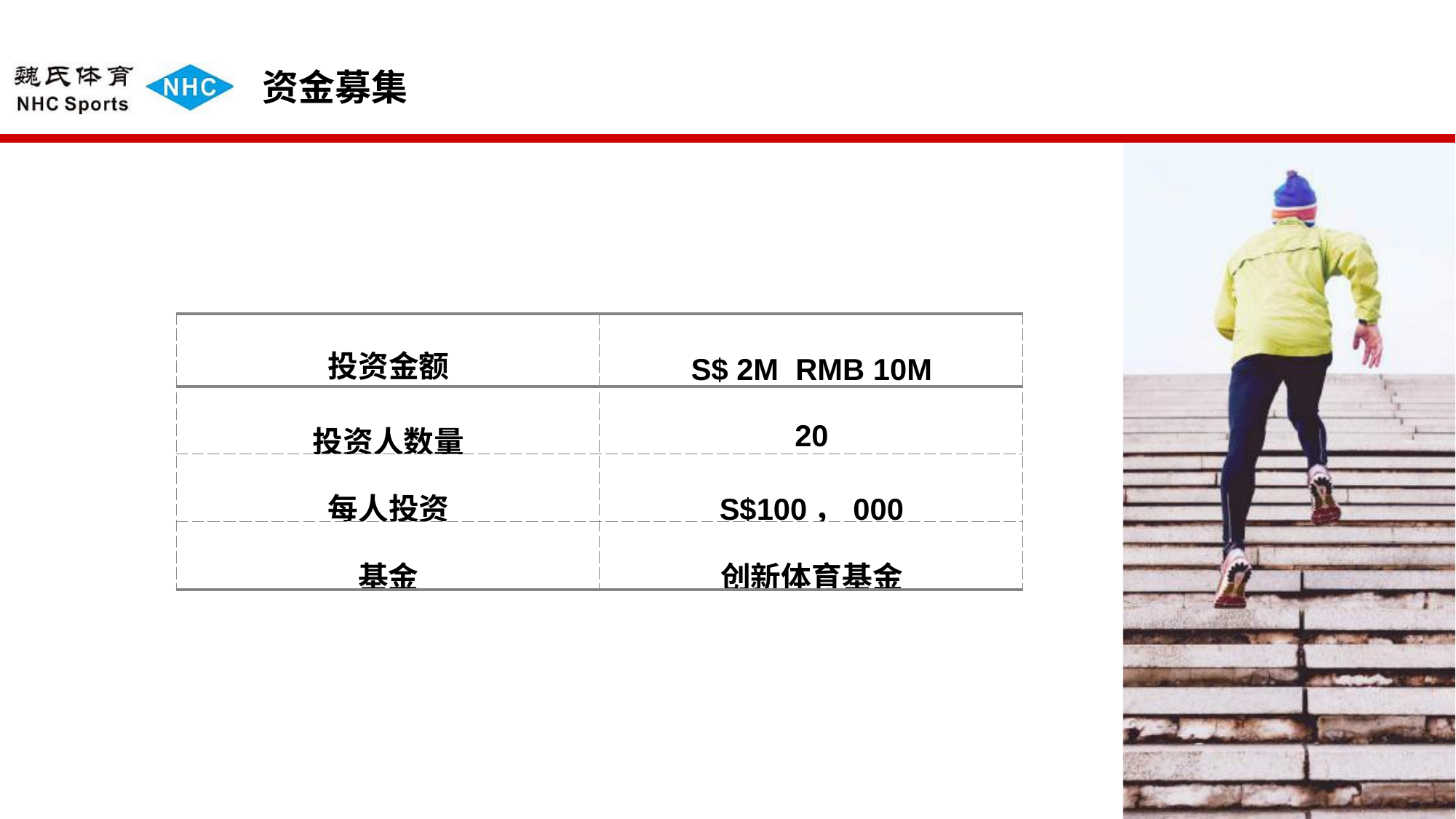

# 资金募集

| 投资金额 | S$ 2M RMB 10M |
| --- | --- |
| 投资人数量 | 20 |
| 每人投资 | S$100，000 |
| 基金 | 创新体育基金 |